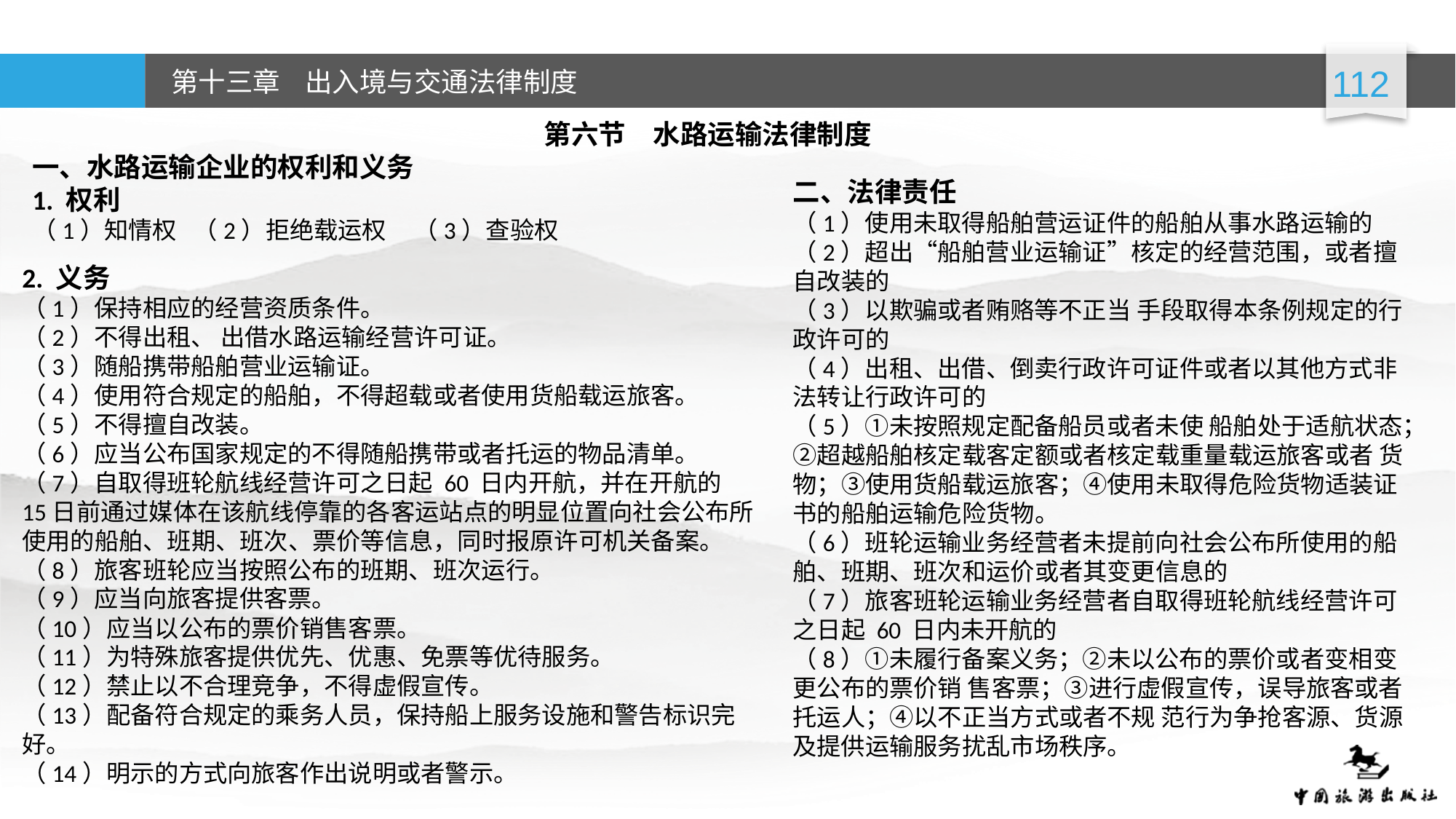

第六节 水路运输法律制度
一、水路运输企业的权利和义务
1. 权利
（1）知情权   （2）拒绝载运权     （3）查验权
二、法律责任
（1）使用未取得船舶营运证件的船舶从事水路运输的
（2）超出“船舶营业运输证”核定的经营范围，或者擅自改装的
（3）以欺骗或者贿赂等不正当 手段取得本条例规定的行政许可的
（4）出租、出借、倒卖行政许可证件或者以其他方式非法转让行政许可的
（5）①未按照规定配备船员或者未使 船舶处于适航状态；②超越船舶核定载客定额或者核定载重量载运旅客或者 货物；③使用货船载运旅客；④使用未取得危险货物适装证书的船舶运输危险货物。
（6）班轮运输业务经营者未提前向社会公布所使用的船舶、班期、班次和运价或者其变更信息的
（7）旅客班轮运输业务经营者自取得班轮航线经营许可之日起 60 日内未开航的
（8）①未履行备案义务；②未以公布的票价或者变相变更公布的票价销 售客票；③进行虚假宣传，误导旅客或者托运人；④以不正当方式或者不规 范行为争抢客源、货源及提供运输服务扰乱市场秩序。
2. 义务
（1）保持相应的经营资质条件。
（2）不得出租、 出借水路运输经营许可证。
（3）随船携带船舶营业运输证。
（4）使用符合规定的船舶，不得超载或者使用货船载运旅客。
（5）不得擅自改装。
（6）应当公布国家规定的不得随船携带或者托运的物品清单。
（7）自取得班轮航线经营许可之日起 60 日内开航，并在开航的 15日前通过媒体在该航线停靠的各客运站点的明显位置向社会公布所使用的船舶、班期、班次、票价等信息，同时报原许可机关备案。
（8）旅客班轮应当按照公布的班期、班次运行。
（9）应当向旅客提供客票。
（10）应当以公布的票价销售客票。
（11）为特殊旅客提供优先、优惠、免票等优待服务。
（12）禁止以不合理竞争，不得虚假宣传。
（13）配备符合规定的乘务人员，保持船上服务设施和警告标识完好。
（14）明示的方式向旅客作出说明或者警示。